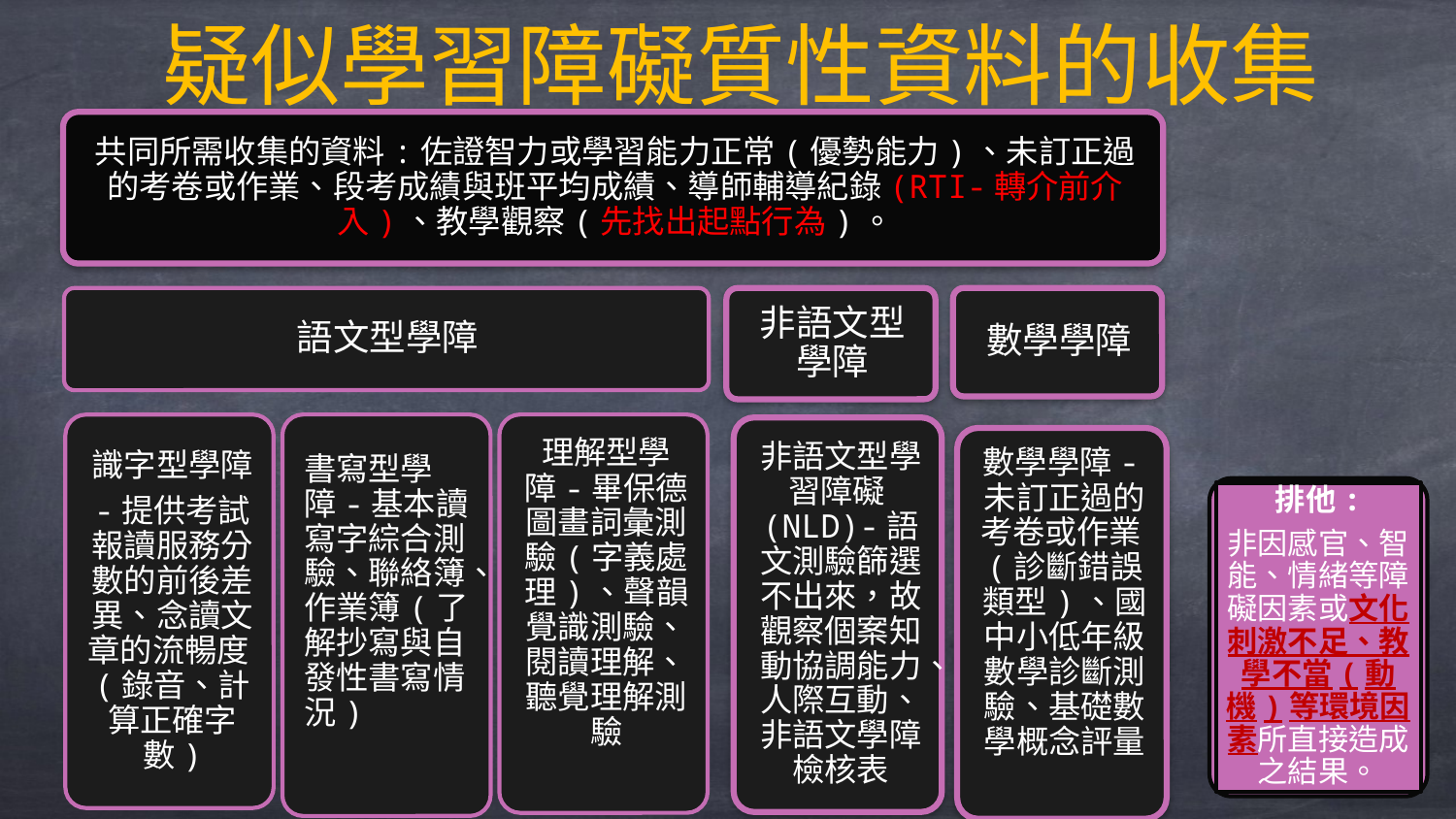

# 疑似學習障礙質性資料的收集
共同所需收集的資料:佐證智力或學習能力正常(優勢能力)、未訂正過的考卷或作業、段考成績與班平均成績、導師輔導紀錄(RTI-轉介前介入)、教學觀察(先找出起點行為)。
語文型學障
識字型學障
-提供考試報讀服務分數的前後差異、念讀文章的流暢度(錄音、計算正確字數)
書寫型學障-基本讀寫字綜合測驗、聯絡簿、作業簿(了解抄寫與自發性書寫情況)

理解型學障-畢保德圖畫詞彙測驗(字義處理)、聲韻覺識測驗、閱讀理解、聽覺理解測驗

非語文型學障
非語文型學習障礙(NLD)-語文測驗篩選不出來，故觀察個案知動協調能力、人際互動、非語文學障檢核表
數學學障
數學學障-未訂正過的考卷或作業(診斷錯誤類型)、國中小低年級數學診斷測驗、基礎數學概念評量

排他:
非因感官、智能、情緒等障礙因素或文化刺激不足、教學不當(動機)等環境因素所直接造成之結果。